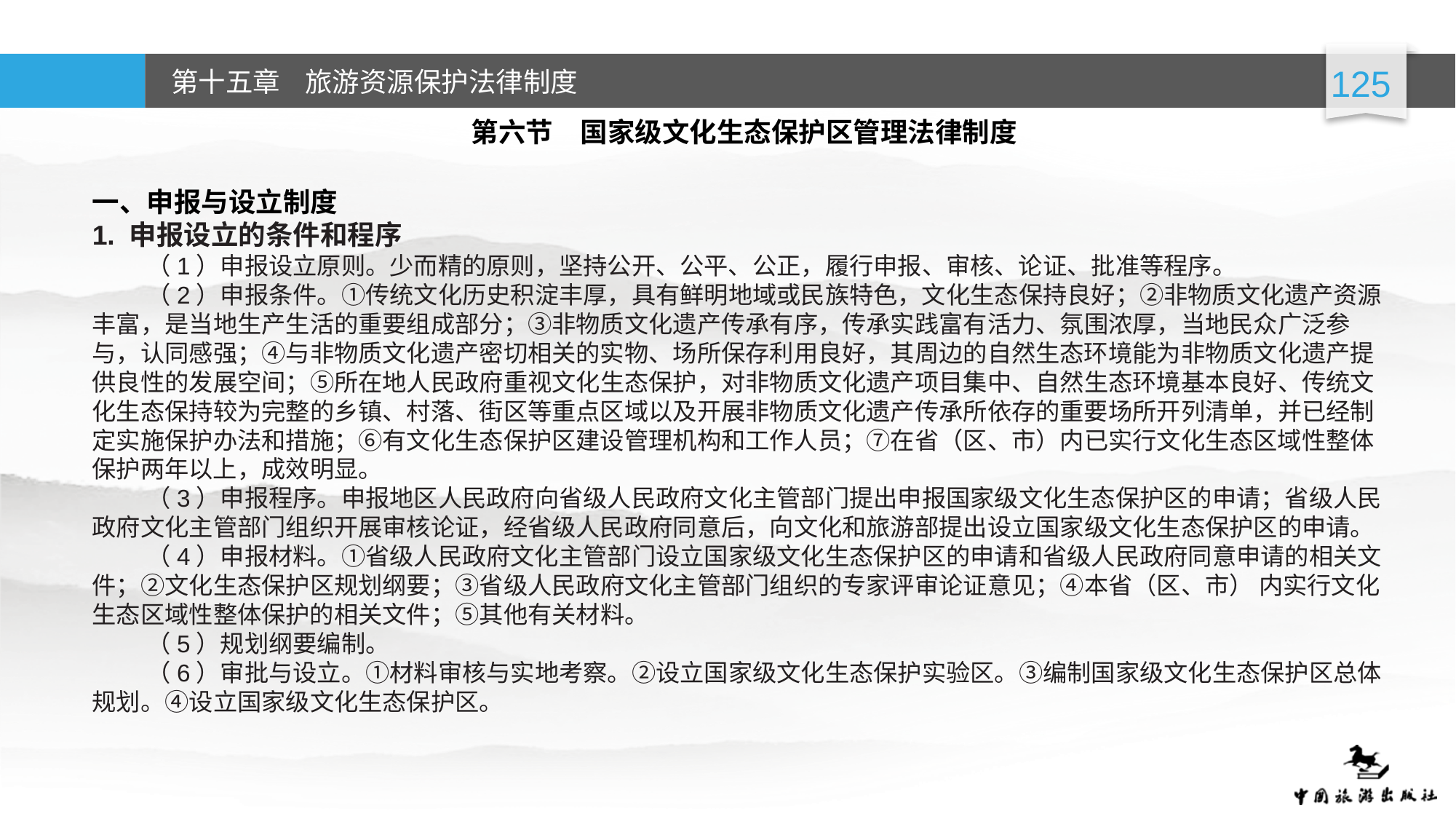

第六节　国家级文化生态保护区管理法律制度
一、申报与设立制度
1. 申报设立的条件和程序
（1）申报设立原则。少而精的原则，坚持公开、公平、公正，履行申报、审核、论证、批准等程序。
（2）申报条件。①传统文化历史积淀丰厚，具有鲜明地域或民族特色，文化生态保持良好；②非物质文化遗产资源丰富，是当地生产生活的重要组成部分；③非物质文化遗产传承有序，传承实践富有活力、氛围浓厚，当地民众广泛参与，认同感强；④与非物质文化遗产密切相关的实物、场所保存利用良好，其周边的自然生态环境能为非物质文化遗产提供良性的发展空间；⑤所在地人民政府重视文化生态保护，对非物质文化遗产项目集中、自然生态环境基本良好、传统文化生态保持较为完整的乡镇、村落、街区等重点区域以及开展非物质文化遗产传承所依存的重要场所开列清单，并已经制定实施保护办法和措施；⑥有文化生态保护区建设管理机构和工作人员；⑦在省（区、市）内已实行文化生态区域性整体保护两年以上，成效明显。
（3）申报程序。申报地区人民政府向省级人民政府文化主管部门提出申报国家级文化生态保护区的申请；省级人民政府文化主管部门组织开展审核论证，经省级人民政府同意后，向文化和旅游部提出设立国家级文化生态保护区的申请。
（4）申报材料。①省级人民政府文化主管部门设立国家级文化生态保护区的申请和省级人民政府同意申请的相关文件；②文化生态保护区规划纲要；③省级人民政府文化主管部门组织的专家评审论证意见；④本省（区、市） 内实行文化生态区域性整体保护的相关文件；⑤其他有关材料。
（5）规划纲要编制。
（6）审批与设立。①材料审核与实地考察。②设立国家级文化生态保护实验区。③编制国家级文化生态保护区总体规划。④设立国家级文化生态保护区。